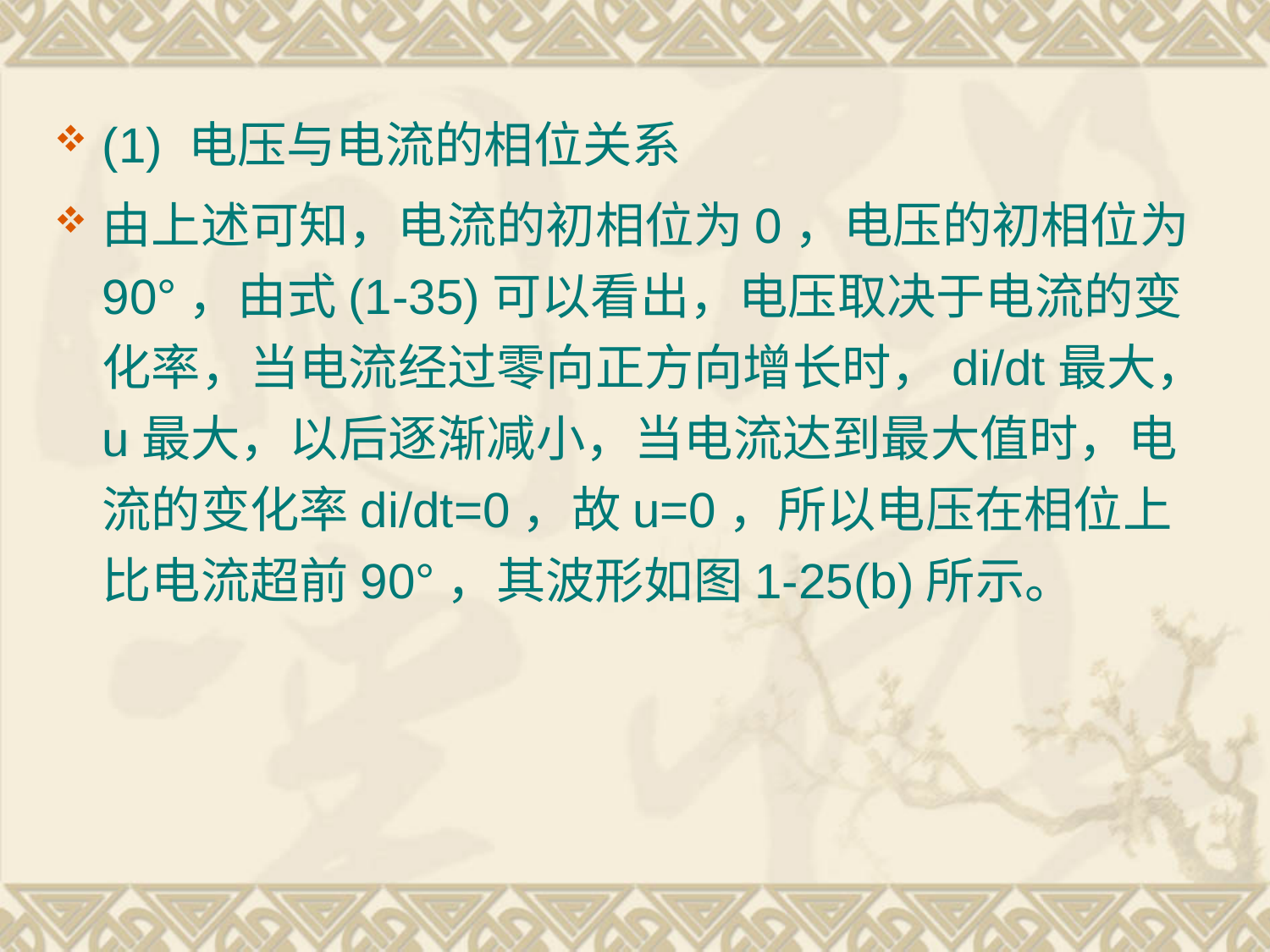

(1) 电压与电流的相位关系
由上述可知，电流的初相位为0，电压的初相位为90°，由式(1-35)可以看出，电压取决于电流的变化率，当电流经过零向正方向增长时，di/dt最大，u最大，以后逐渐减小，当电流达到最大值时，电流的变化率di/dt=0，故u=0，所以电压在相位上比电流超前90°，其波形如图1-25(b)所示。